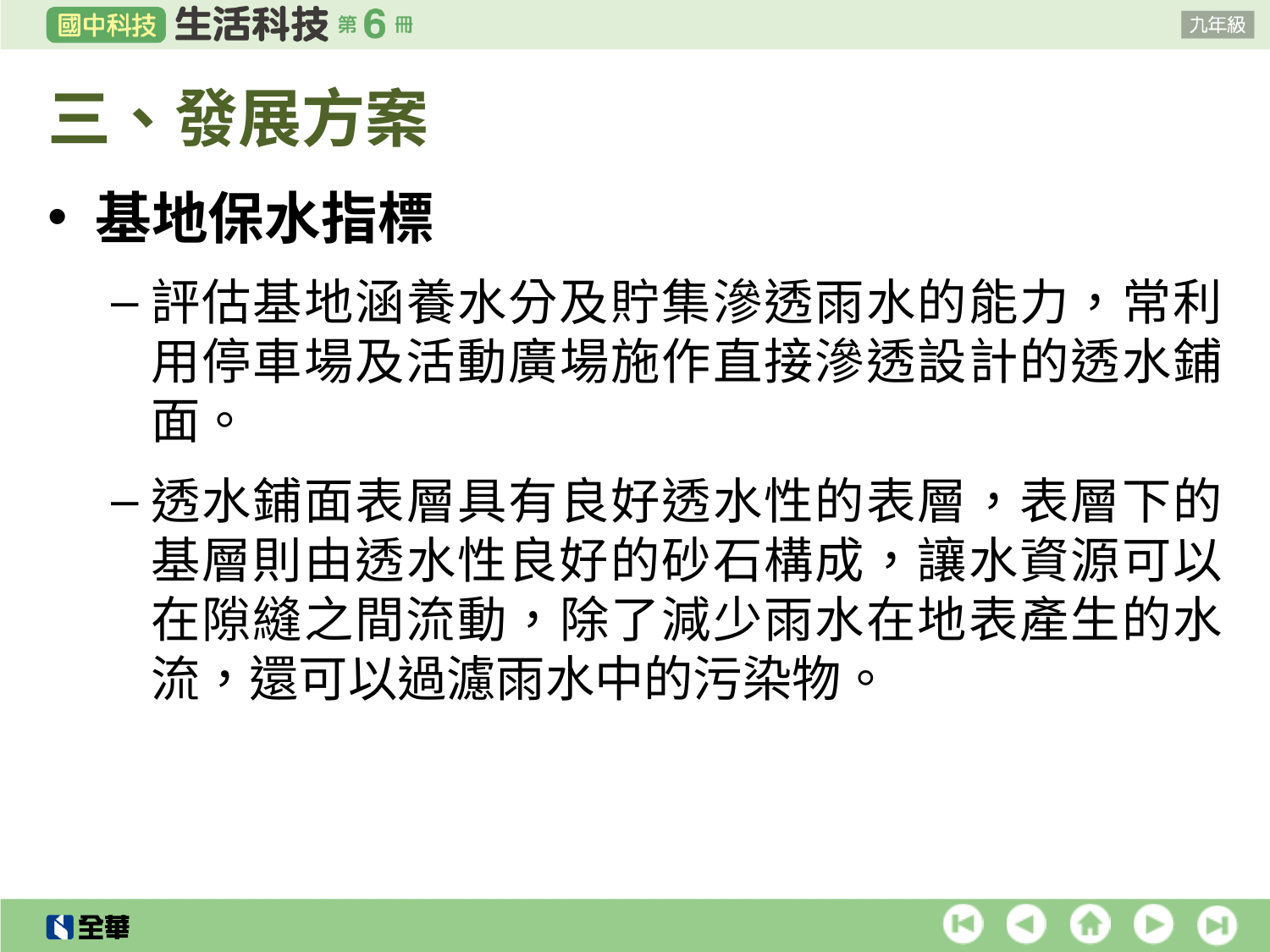

# 三、發展方案
基地保水指標
評估基地涵養水分及貯集滲透雨水的能力，常利用停車場及活動廣場施作直接滲透設計的透水鋪面。
透水鋪面表層具有良好透水性的表層，表層下的基層則由透水性良好的砂石構成，讓水資源可以在隙縫之間流動，除了減少雨水在地表產生的水流，還可以過濾雨水中的污染物。